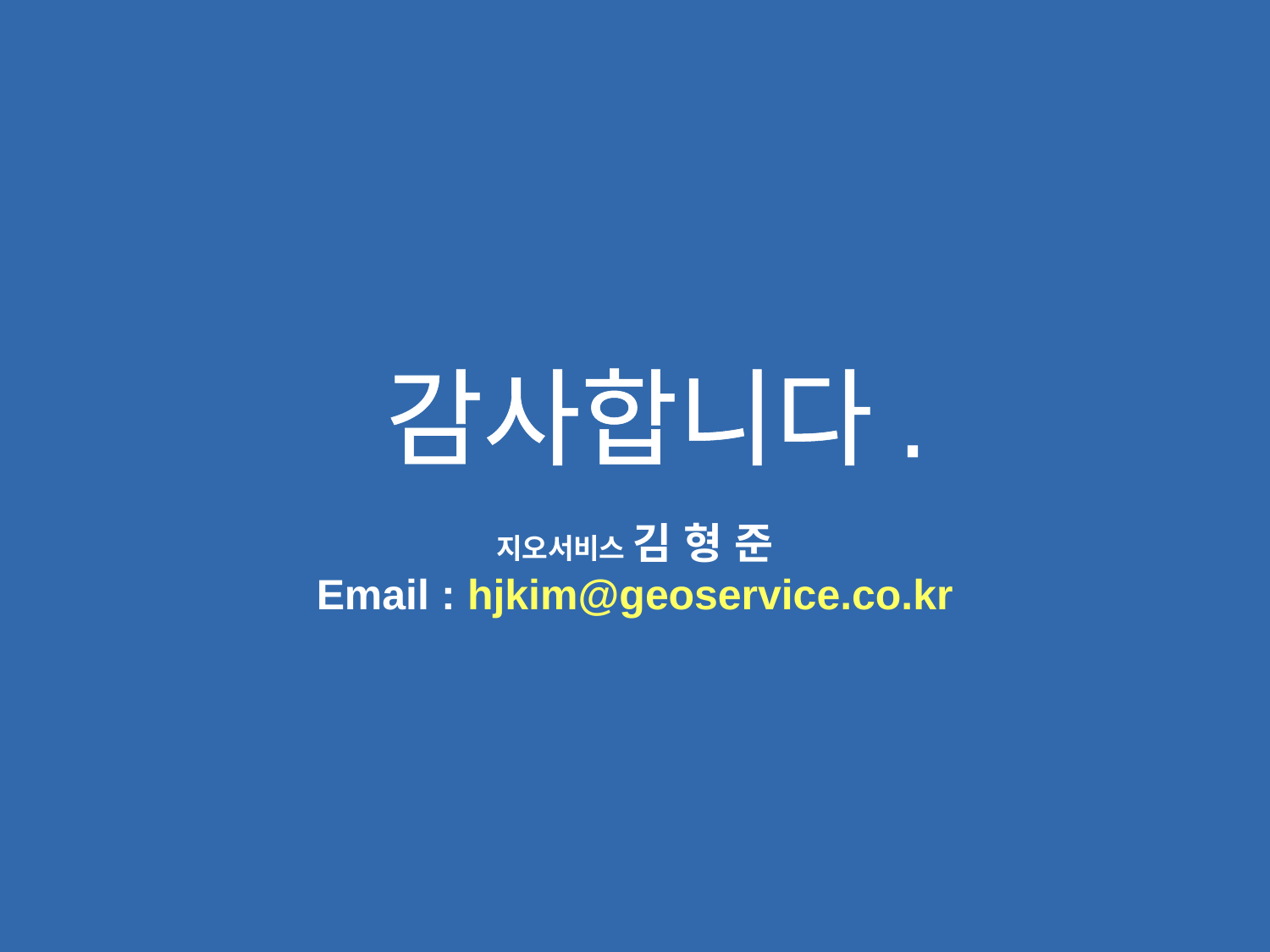

감사합니다.
지오서비스 김 형 준
Email : hjkim@geoservice.co.kr